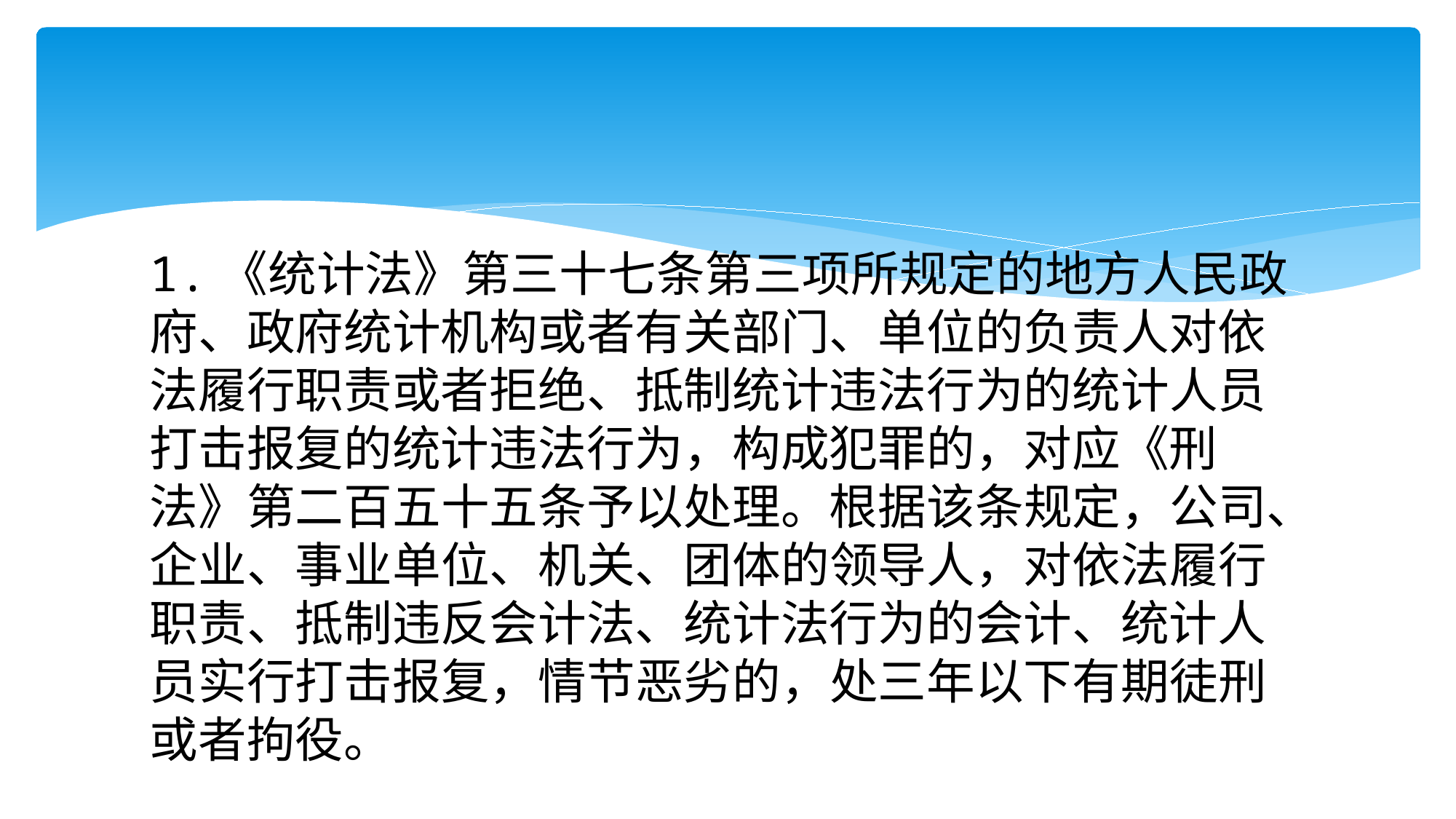

1.《统计法》第三十七条第三项所规定的地方人民政府、政府统计机构或者有关部门、单位的负责人对依法履行职责或者拒绝、抵制统计违法行为的统计人员打击报复的统计违法行为，构成犯罪的，对应《刑法》第二百五十五条予以处理。根据该条规定，公司、企业、事业单位、机关、团体的领导人，对依法履行职责、抵制违反会计法、统计法行为的会计、统计人员实行打击报复，情节恶劣的，处三年以下有期徒刑或者拘役。